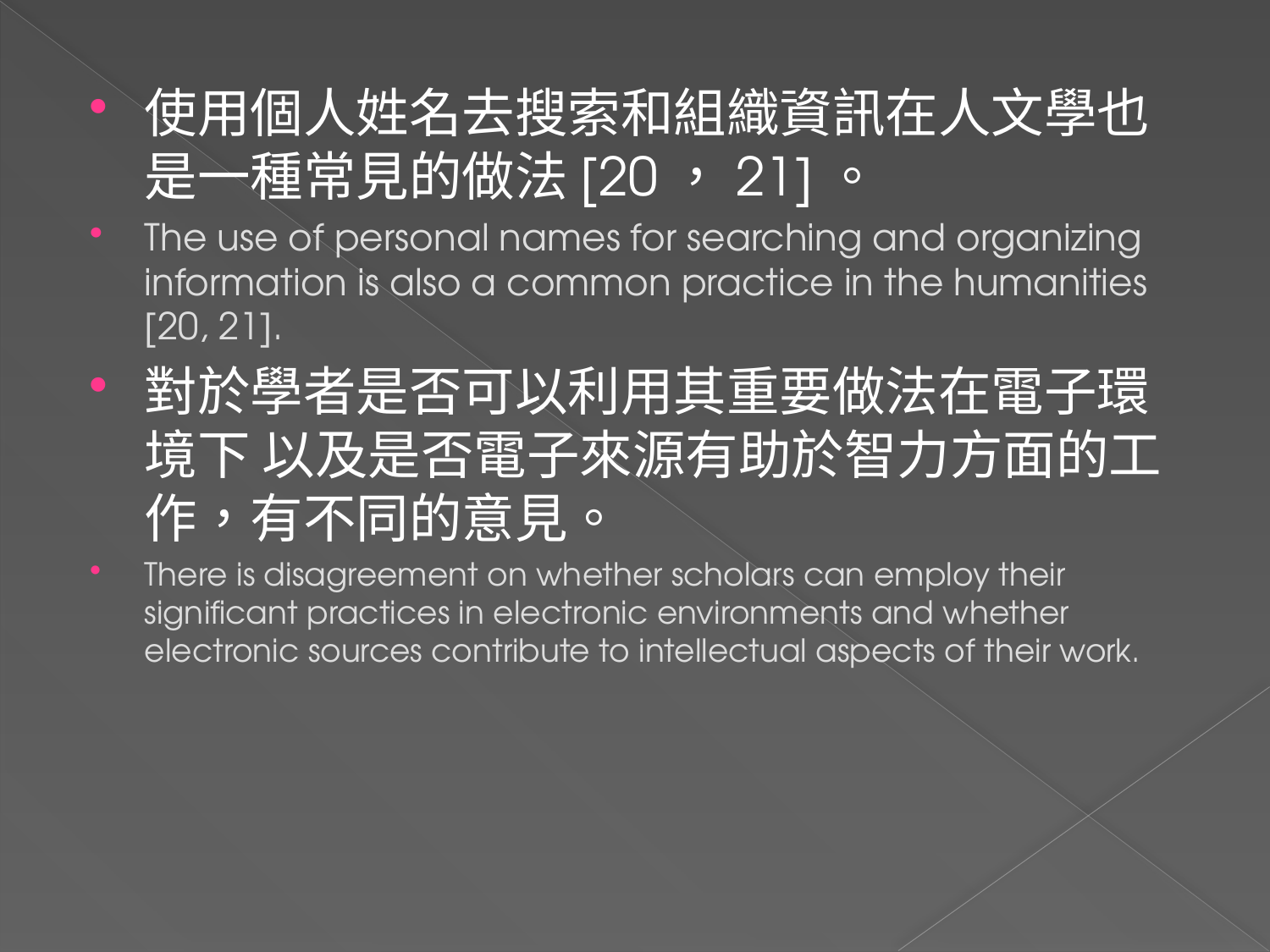

使用個人姓名去搜索和組織資訊在人文學也是一種常見的做法[20，21]。
The use of personal names for searching and organizing information is also a common practice in the humanities [20, 21].
對於學者是否可以利用其重要做法在電子環境下 以及是否電子來源有助於智力方面的工作，有不同的意見。
There is disagreement on whether scholars can employ their significant practices in electronic environments and whether electronic sources contribute to intellectual aspects of their work.